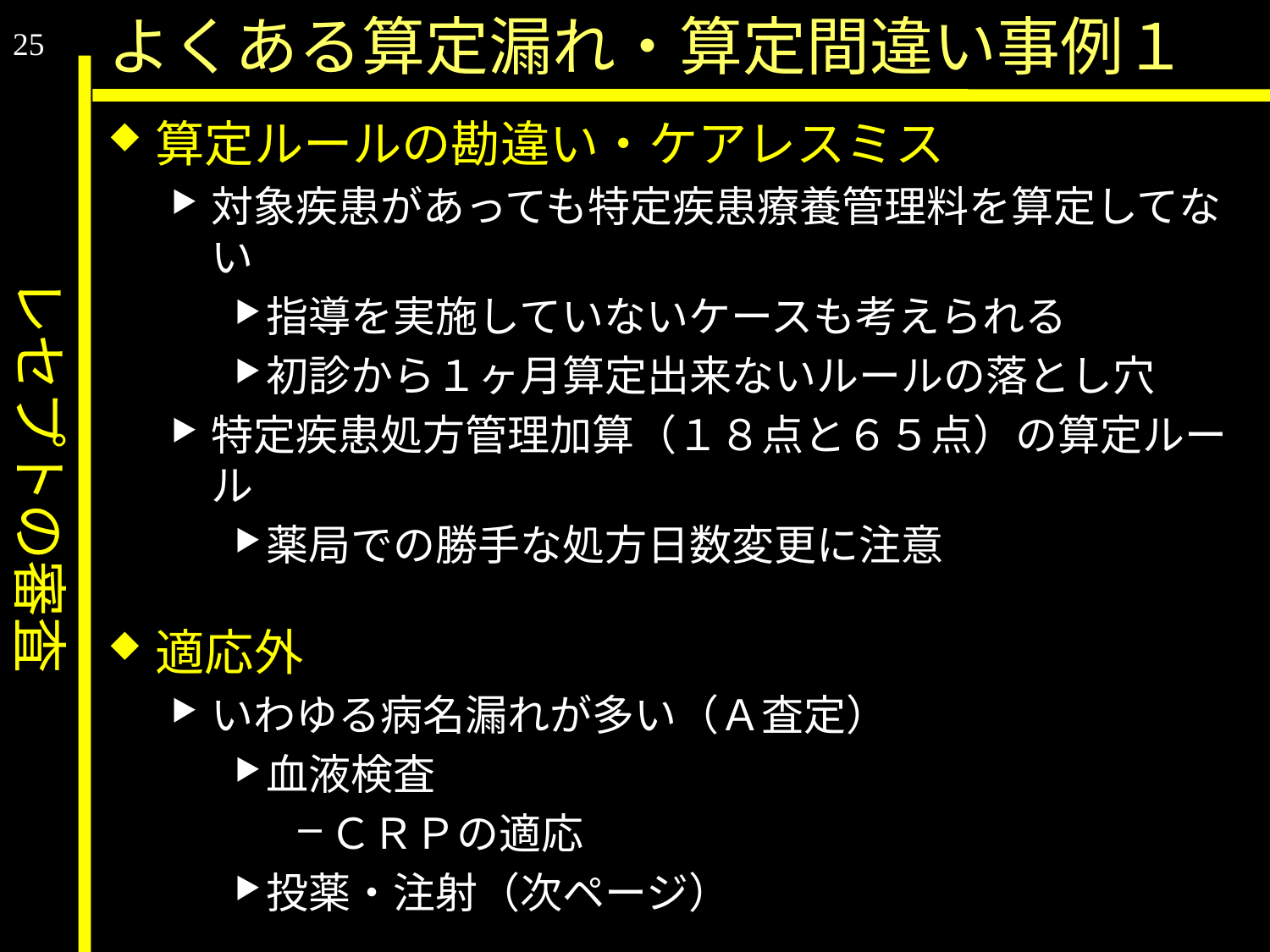

レセプトの審査
よくある算定漏れ・算定間違い事例１
25

算定ルールの勘違い・ケアレスミス
対象疾患があっても特定疾患療養管理料を算定してない
指導を実施していないケースも考えられる
初診から１ヶ月算定出来ないルールの落とし穴
特定疾患処方管理加算（１８点と６５点）の算定ルール
薬局での勝手な処方日数変更に注意

適応外
いわゆる病名漏れが多い（Ａ査定）
血液検査
ＣＲＰの適応
投薬・注射（次ページ）